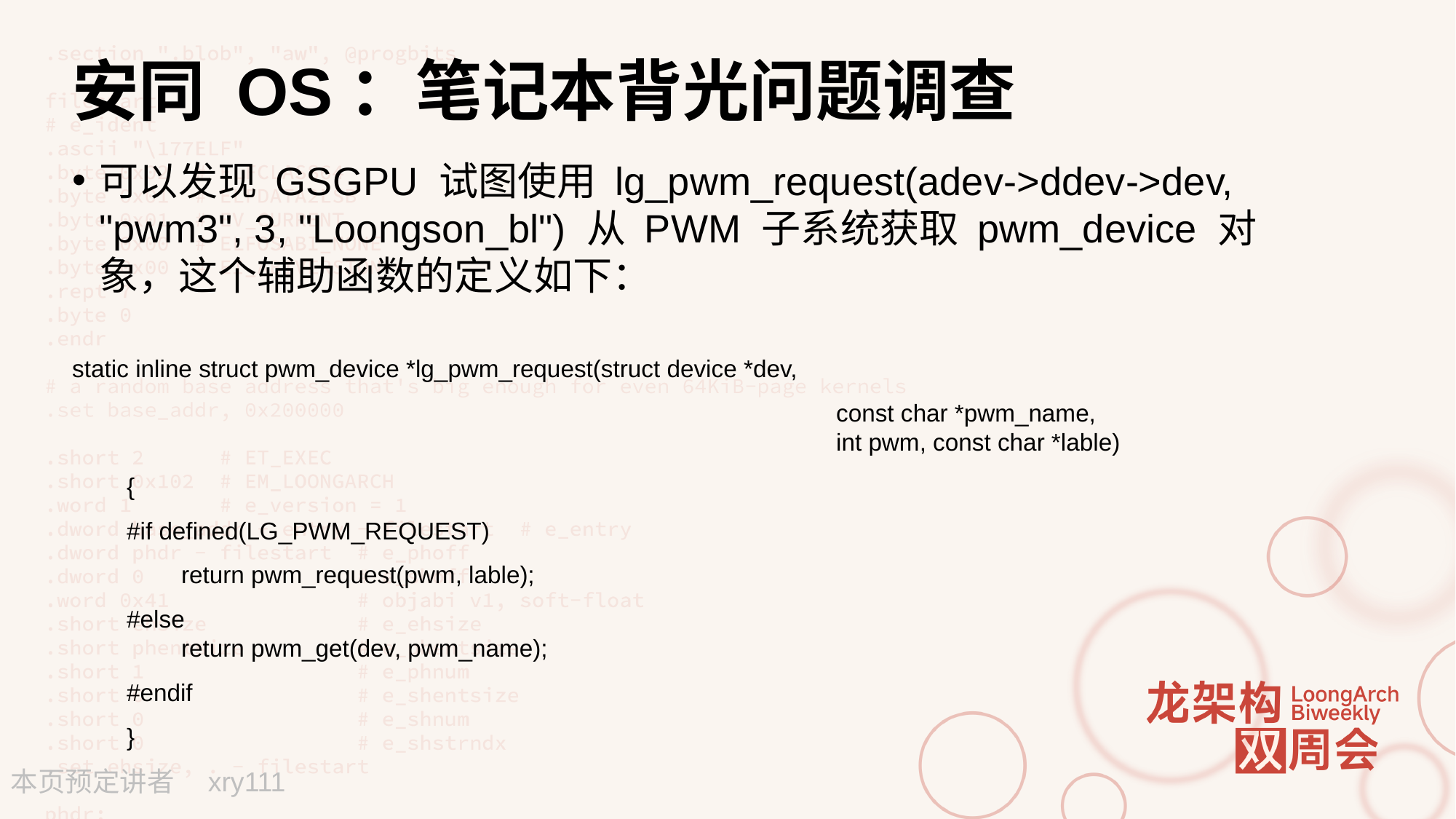

# 安同 OS：笔记本背光问题调查
可以发现 GSGPU 试图使用 lg_pwm_request(adev->ddev->dev, "pwm3", 3, "Loongson_bl") 从 PWM 子系统获取 pwm_device 对象，这个辅助函数的定义如下：

static inline struct pwm_device *lg_pwm_request(struct device *dev,							const char *pwm_name,
							int pwm, const char *lable)
{
#if defined(LG_PWM_REQUEST)	return pwm_request(pwm, lable);
#else
	return pwm_get(dev, pwm_name);
#endif
}
xry111